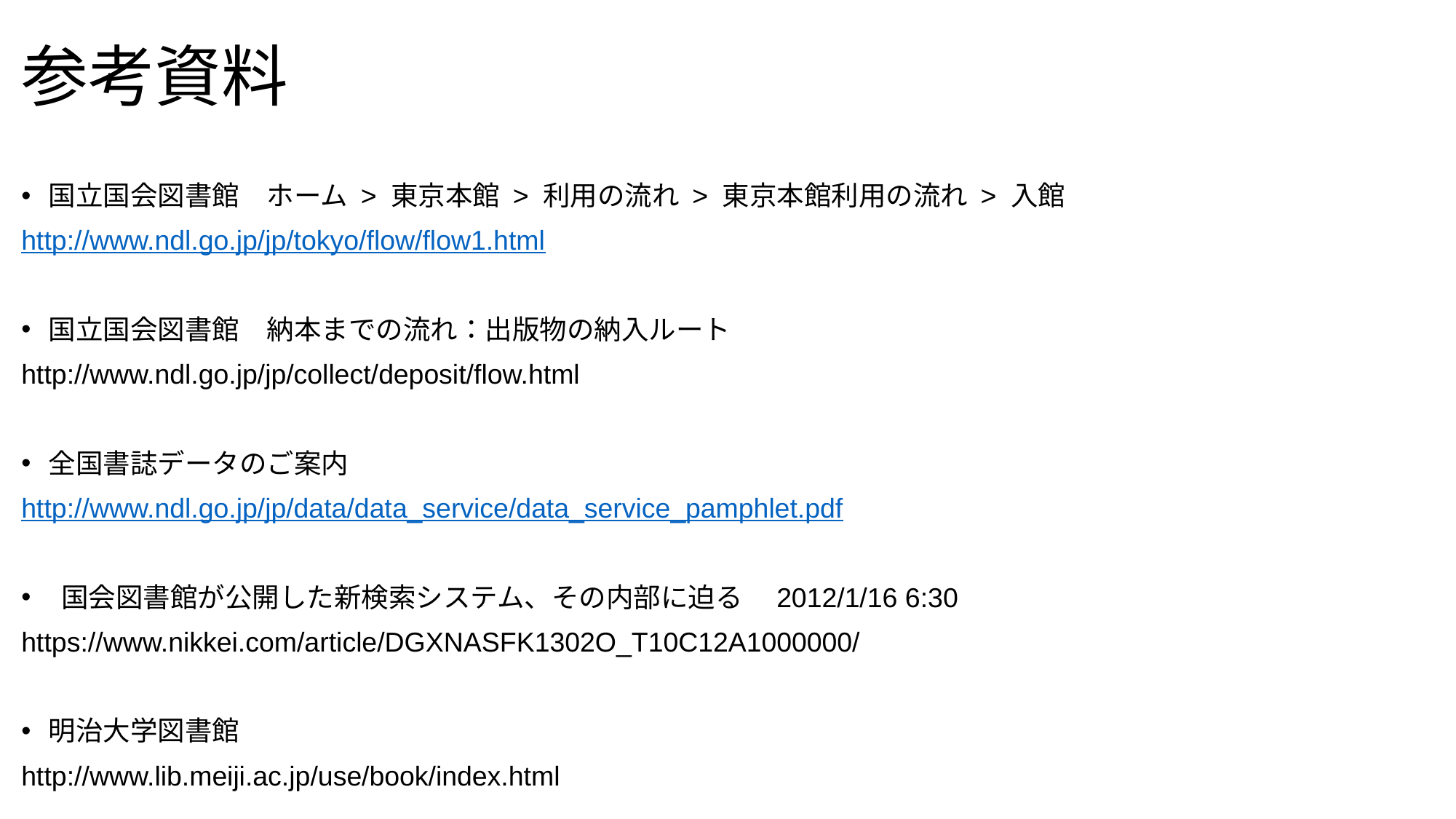

# 参考資料
国立国会図書館　ホーム > 東京本館 > 利用の流れ > 東京本館利用の流れ > 入館
http://www.ndl.go.jp/jp/tokyo/flow/flow1.html

国立国会図書館　納本までの流れ：出版物の納入ルート
http://www.ndl.go.jp/jp/collect/deposit/flow.html

全国書誌データのご案内
http://www.ndl.go.jp/jp/data/data_service/data_service_pamphlet.pdf

 国会図書館が公開した新検索システム、その内部に迫る　2012/1/16 6:30
https://www.nikkei.com/article/DGXNASFK1302O_T10C12A1000000/

明治大学図書館
http://www.lib.meiji.ac.jp/use/book/index.html